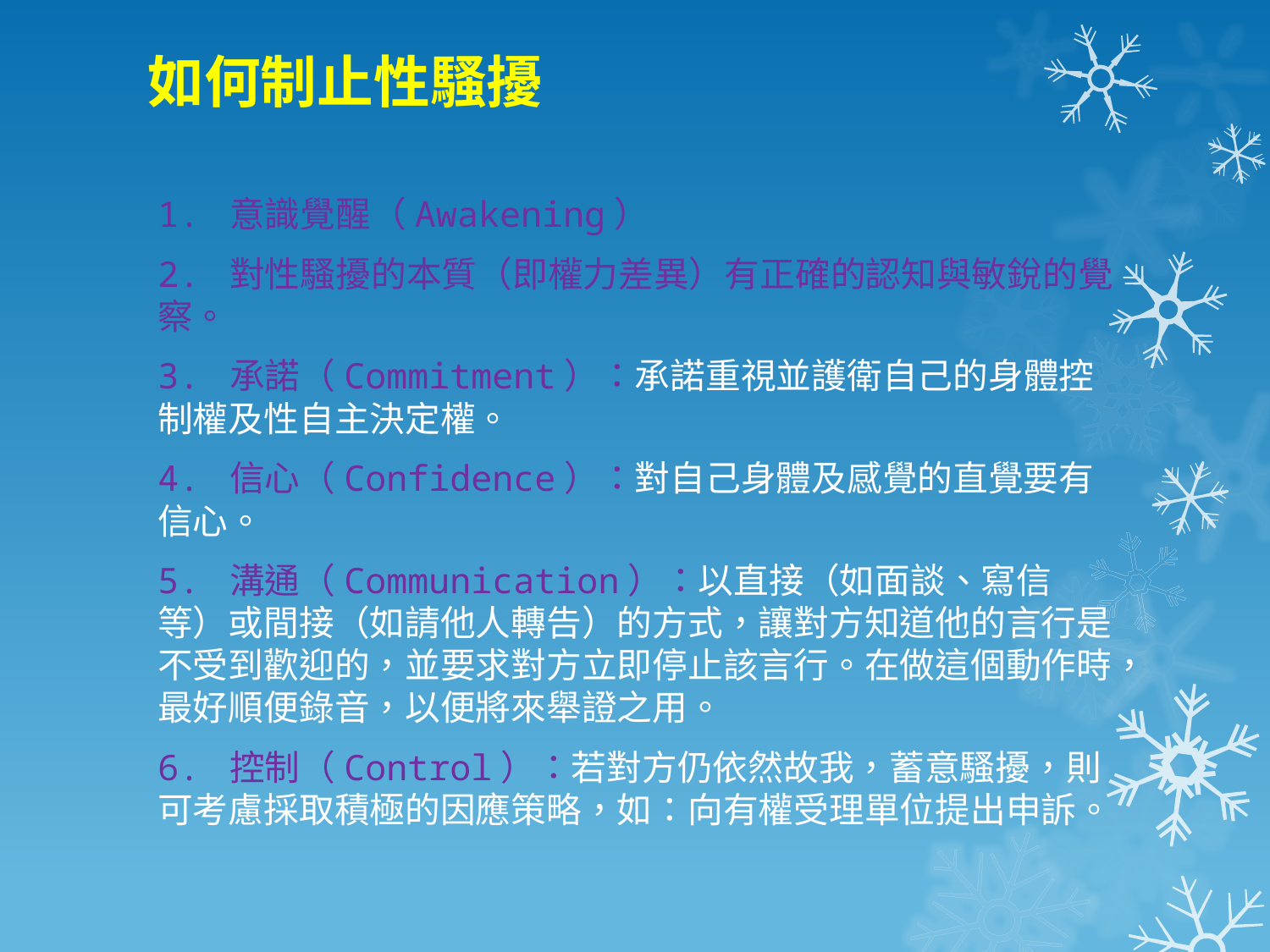

# 如何制止性騷擾
1. 意識覺醒（Awakening）
2. 對性騷擾的本質（即權力差異）有正確的認知與敏銳的覺察。
3. 承諾（Commitment）：承諾重視並護衛自己的身體控制權及性自主決定權。
4. 信心（Confidence）：對自己身體及感覺的直覺要有信心。
5. 溝通（Communication）：以直接（如面談、寫信等）或間接（如請他人轉告）的方式，讓對方知道他的言行是不受到歡迎的，並要求對方立即停止該言行。在做這個動作時，最好順便錄音，以便將來舉證之用。
6. 控制（Control）：若對方仍依然故我，蓄意騷擾，則可考慮採取積極的因應策略，如：向有權受理單位提出申訴。